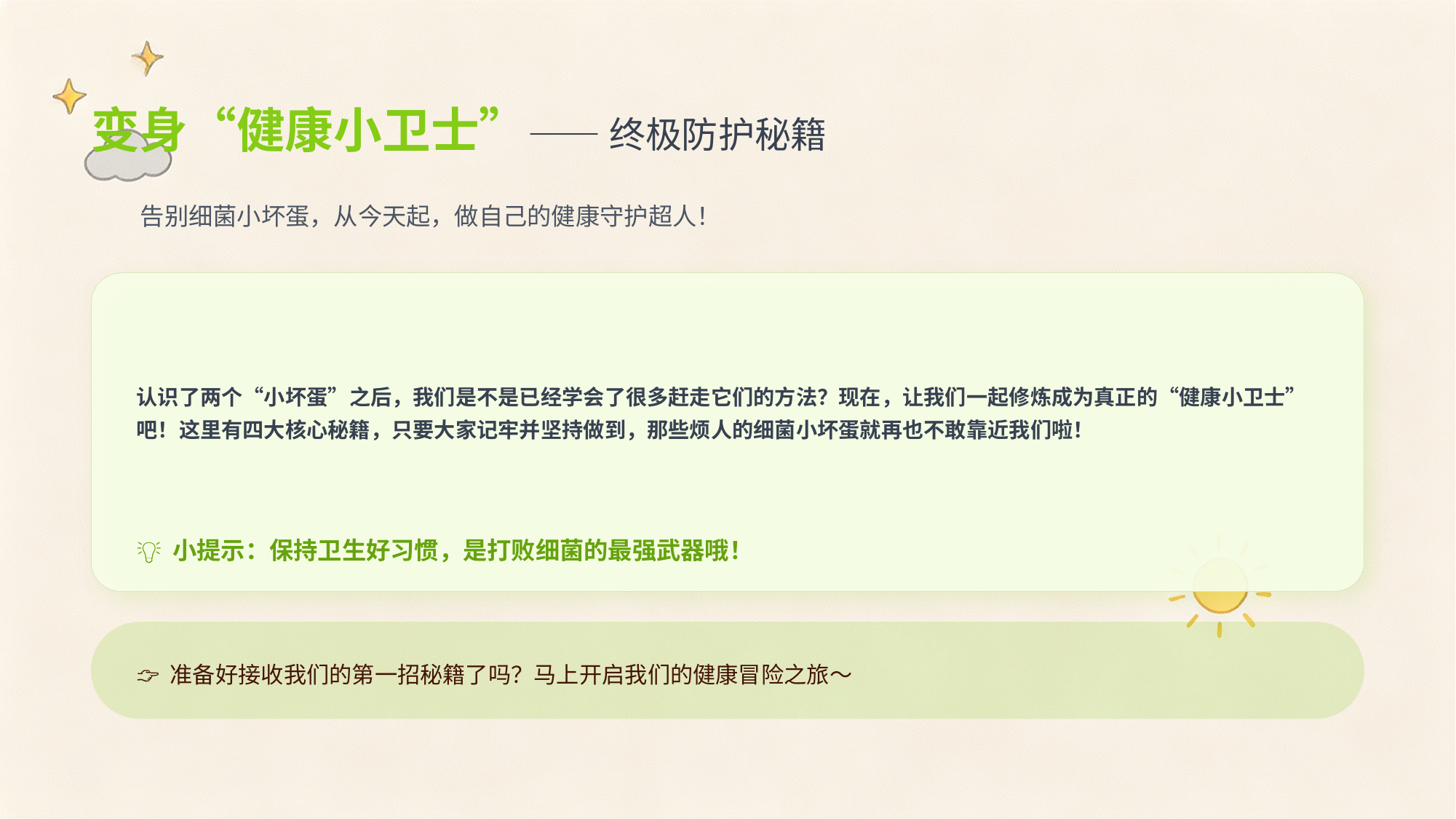

变身“健康小卫士”—— 终极防护秘籍
        告别细菌小坏蛋，从今天起，做自己的健康守护超人！

认识了两个“小坏蛋”之后，我们是不是已经学会了很多赶走它们的方法？现在，让我们一起修炼成为真正的“健康小卫士”吧！这里有四大核心秘籍，只要大家记牢并坚持做到，那些烦人的细菌小坏蛋就再也不敢靠近我们啦！
💡 小提示：保持卫生好习惯，是打败细菌的最强武器哦！

👉 准备好接收我们的第一招秘籍了吗？马上开启我们的健康冒险之旅～